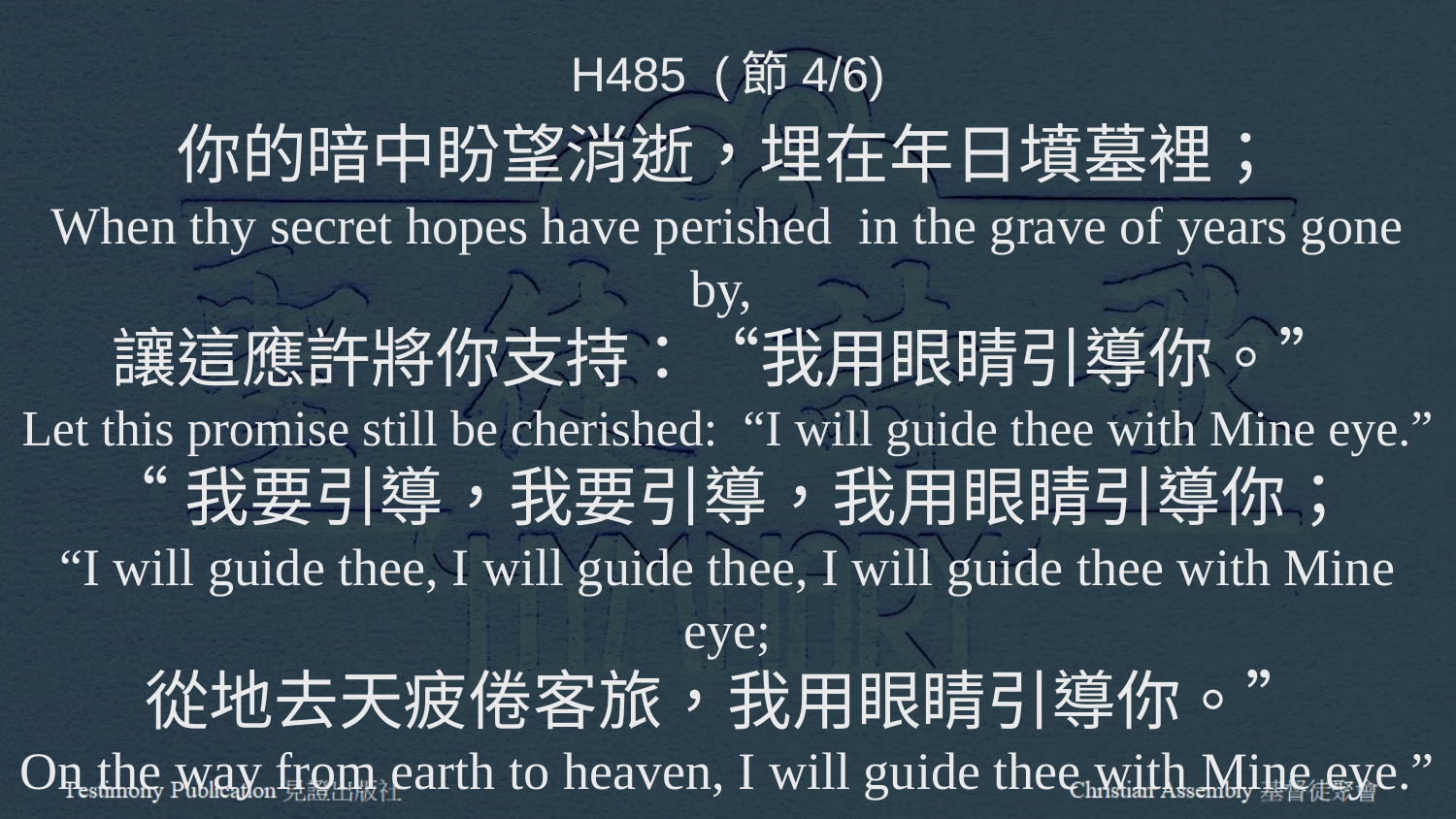

H485  (節4/6)
你的暗中盼望消逝，埋在年日墳墓裡；
When thy secret hopes have perished  in the grave of years gone by,
讓這應許將你支持：“我用眼睛引導你。”
Let this promise still be cherished:  “I will guide thee with Mine eye.”
“我要引導，我要引導，我用眼睛引導你；
“I will guide thee, I will guide thee, I will guide thee with Mine eye;
從地去天疲倦客旅，我用眼睛引導你。”
On the way from earth to heaven, I will guide thee with Mine eye.”